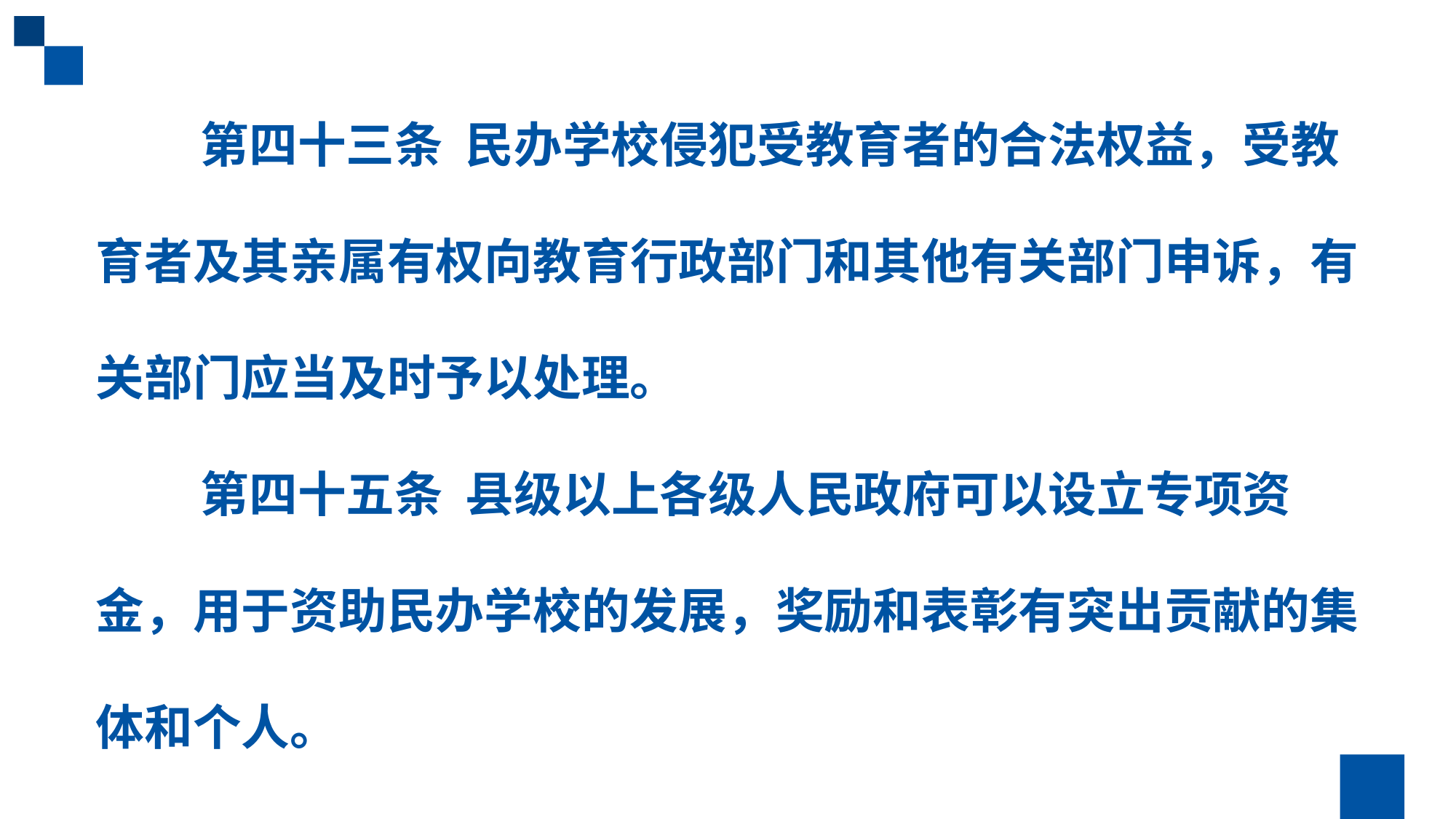

第四十三条  民办学校侵犯受教育者的合法权益，受教育者及其亲属有权向教育行政部门和其他有关部门申诉，有关部门应当及时予以处理。
    第四十五条  县级以上各级人民政府可以设立专项资金，用于资助民办学校的发展，奖励和表彰有突出贡献的集体和个人。

34